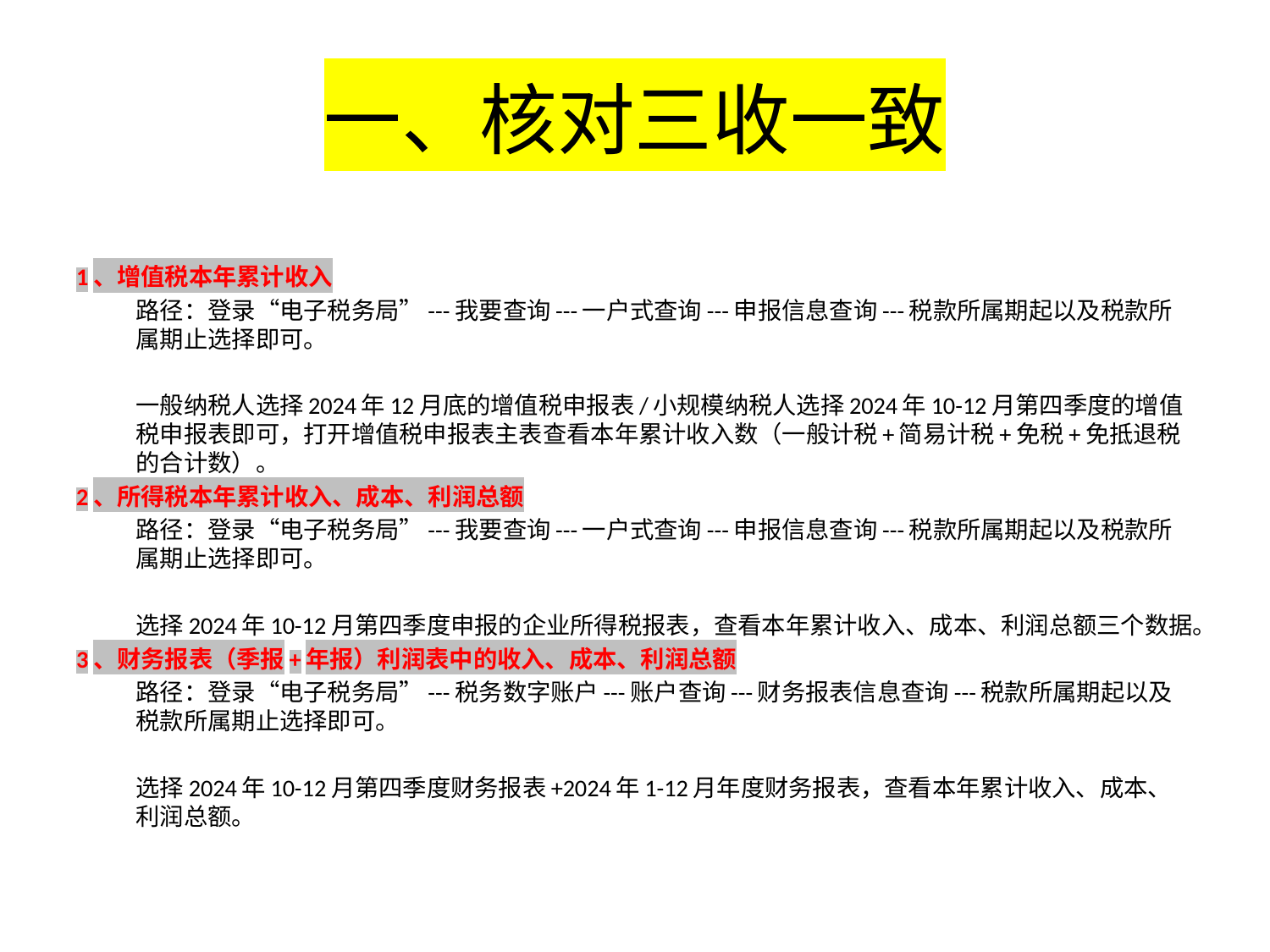

# 一、核对三收一致

1、增值税本年累计收入
路径：登录“电子税务局”---我要查询---一户式查询---申报信息查询---税款所属期起以及税款所属期止选择即可。

一般纳税人选择2024年12月底的增值税申报表/小规模纳税人选择2024年10-12月第四季度的增值税申报表即可，打开增值税申报表主表查看本年累计收入数（一般计税+简易计税+免税+免抵退税的合计数）。
2、所得税本年累计收入、成本、利润总额
路径：登录“电子税务局”---我要查询---一户式查询---申报信息查询---税款所属期起以及税款所属期止选择即可。

选择2024年10-12月第四季度申报的企业所得税报表，查看本年累计收入、成本、利润总额三个数据。
3、财务报表（季报+年报）利润表中的收入、成本、利润总额
路径：登录“电子税务局”---税务数字账户---账户查询---财务报表信息查询---税款所属期起以及税款所属期止选择即可。

选择2024年10-12月第四季度财务报表+2024年1-12月年度财务报表，查看本年累计收入、成本、利润总额。